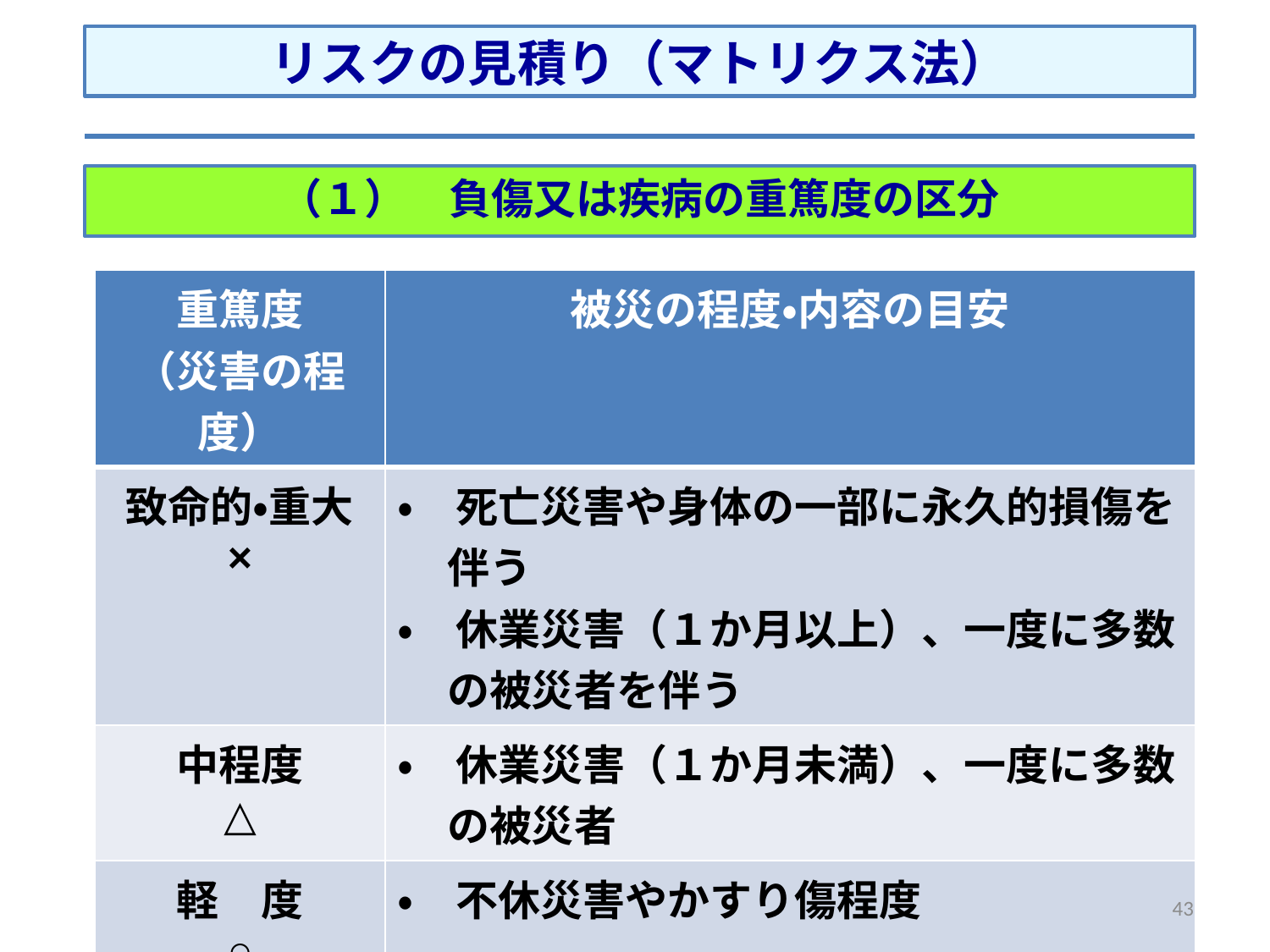

リスクの見積り（マトリクス法）
（１）　負傷又は疾病の重篤度の区分

| 重篤度 （災害の程度） | 被災の程度・内容の目安 |
| --- | --- |
| 致命的・重大 × | ・　死亡災害や身体の一部に永久的損傷を伴う ・　休業災害（１か月以上）、一度に多数の被災者を伴う |
| 中程度 △ | ・　休業災害（１か月未満）、一度に多数の被災者 |
| 軽　度 ○ | ・　不休災害やかすり傷程度 |
43